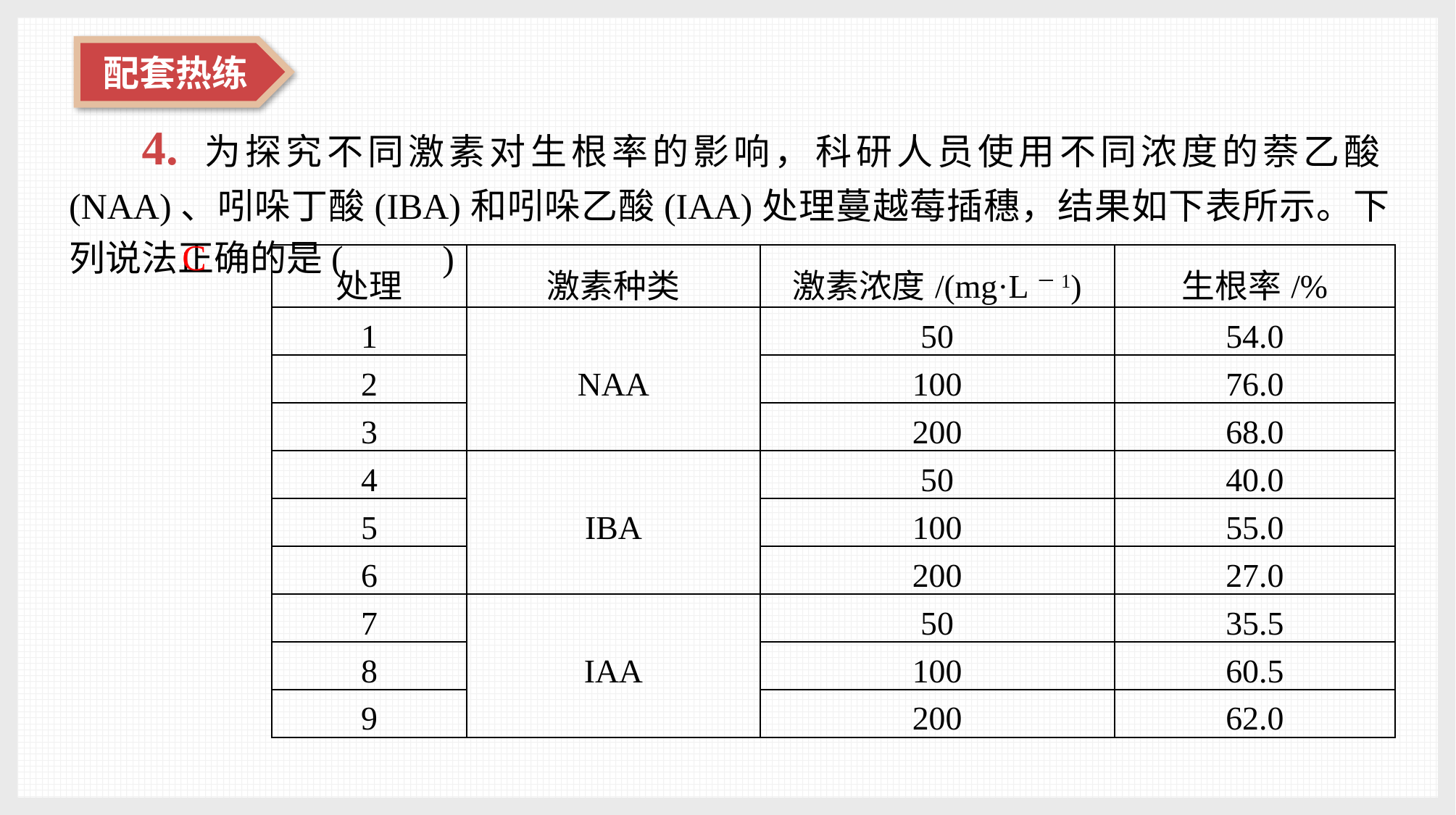

4. 为探究不同激素对生根率的影响，科研人员使用不同浓度的萘乙酸(NAA)、吲哚丁酸(IBA)和吲哚乙酸(IAA)处理蔓越莓插穗，结果如下表所示。下列说法正确的是(　 　)
C
| 处理 | 激素种类 | 激素浓度/(mg·L－1) | 生根率/% |
| --- | --- | --- | --- |
| 1 | NAA | 50 | 54.0 |
| 2 |  | 100 | 76.0 |
| 3 |  | 200 | 68.0 |
| 4 | IBA | 50 | 40.0 |
| 5 |  | 100 | 55.0 |
| 6 |  | 200 | 27.0 |
| 7 | IAA | 50 | 35.5 |
| 8 |  | 100 | 60.5 |
| 9 |  | 200 | 62.0 |